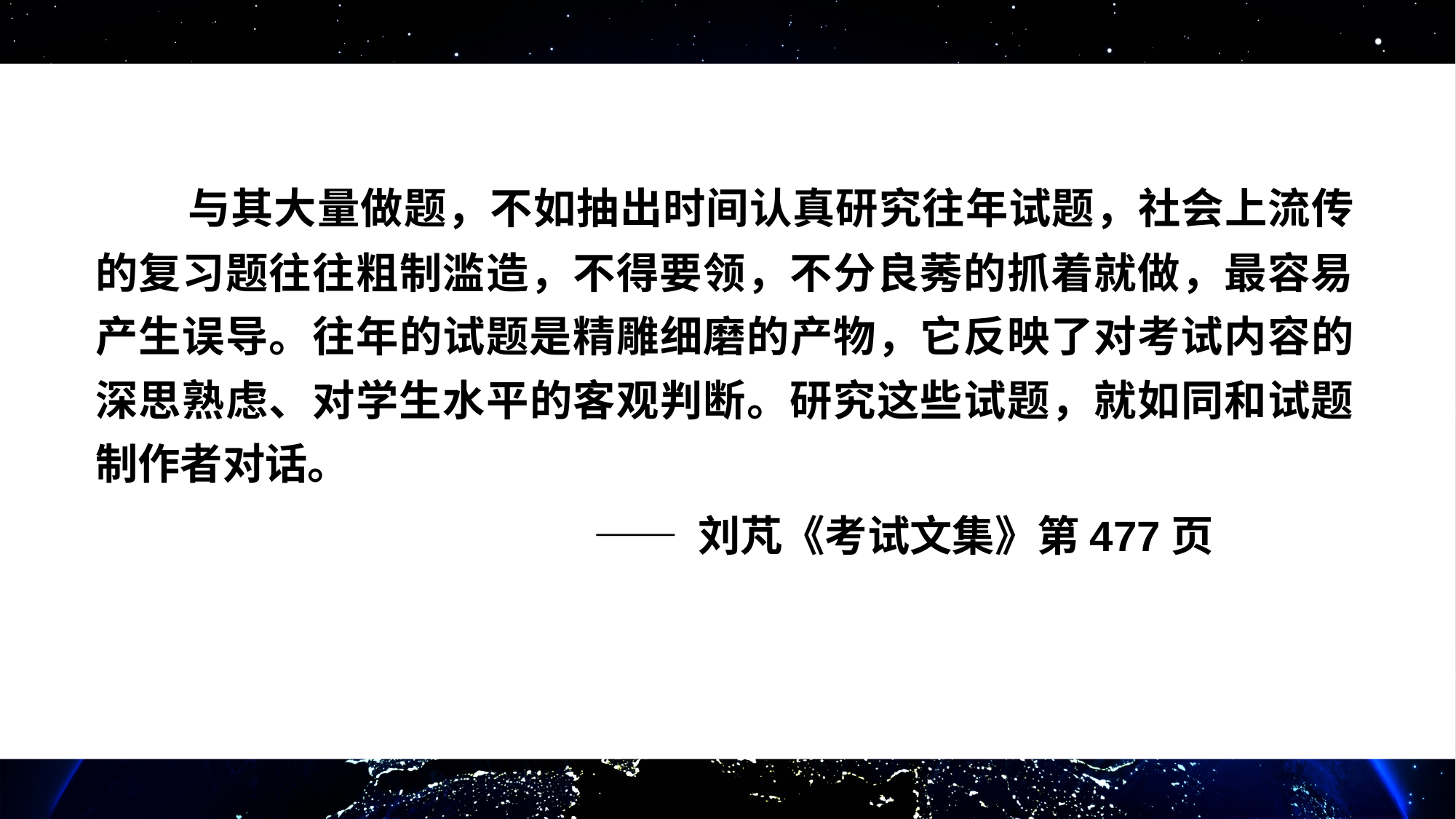

与其大量做题，不如抽出时间认真研究往年试题，社会上流传的复习题往往粗制滥造，不得要领，不分良莠的抓着就做，最容易产生误导。往年的试题是精雕细磨的产物，它反映了对考试内容的深思熟虑、对学生水平的客观判断。研究这些试题，就如同和试题制作者对话。
                                          —— 刘芃《考试文集》第477页